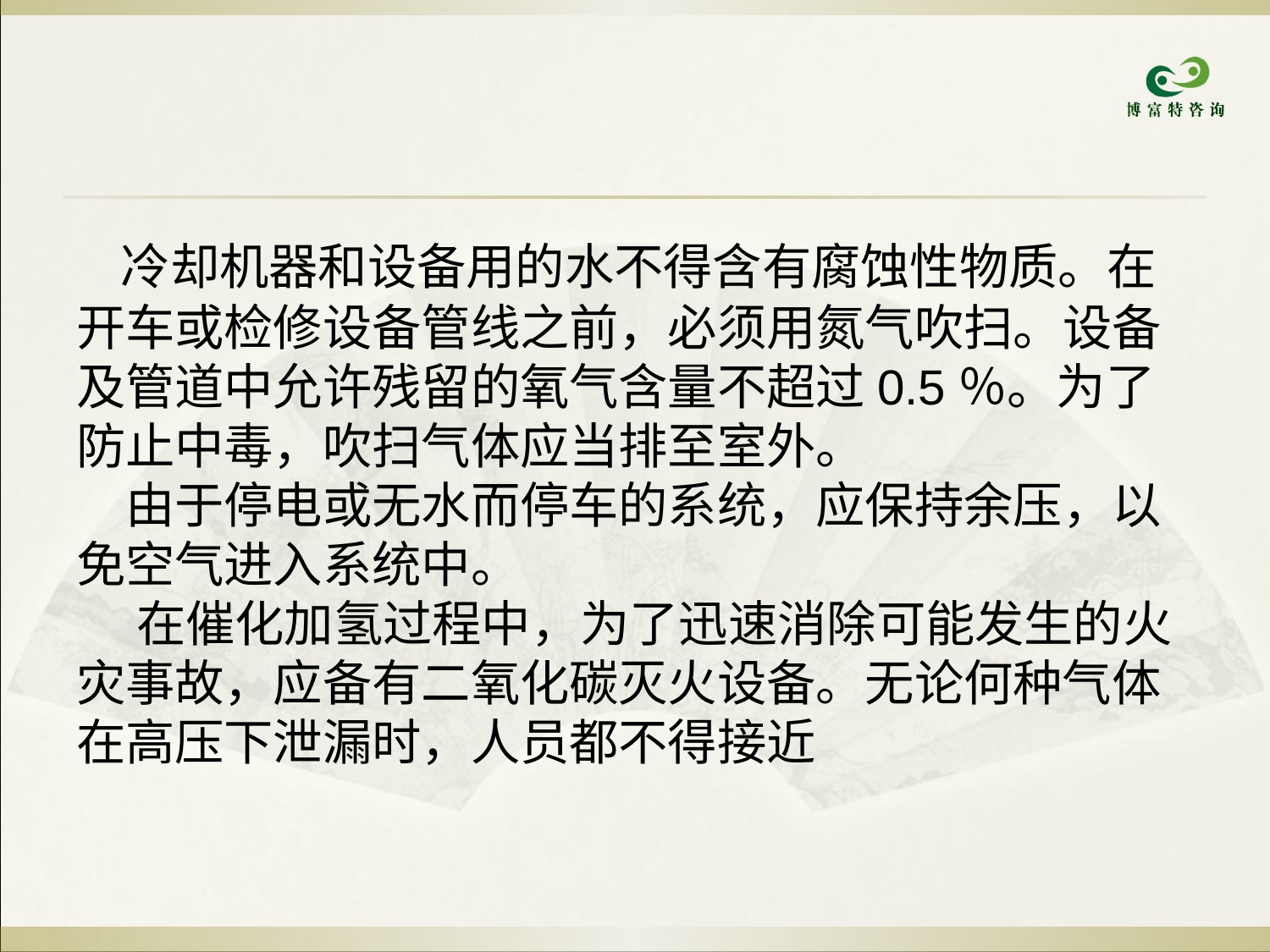

冷却机器和设备用的水不得含有腐蚀性物质。在开车或检修设备管线之前，必须用氮气吹扫。设备及管道中允许残留的氧气含量不超过0.5％。为了防止中毒，吹扫气体应当排至室外。
　由于停电或无水而停车的系统，应保持余压，以免空气进入系统中。
　 在催化加氢过程中，为了迅速消除可能发生的火灾事故，应备有二氧化碳灭火设备。无论何种气体在高压下泄漏时，人员都不得接近